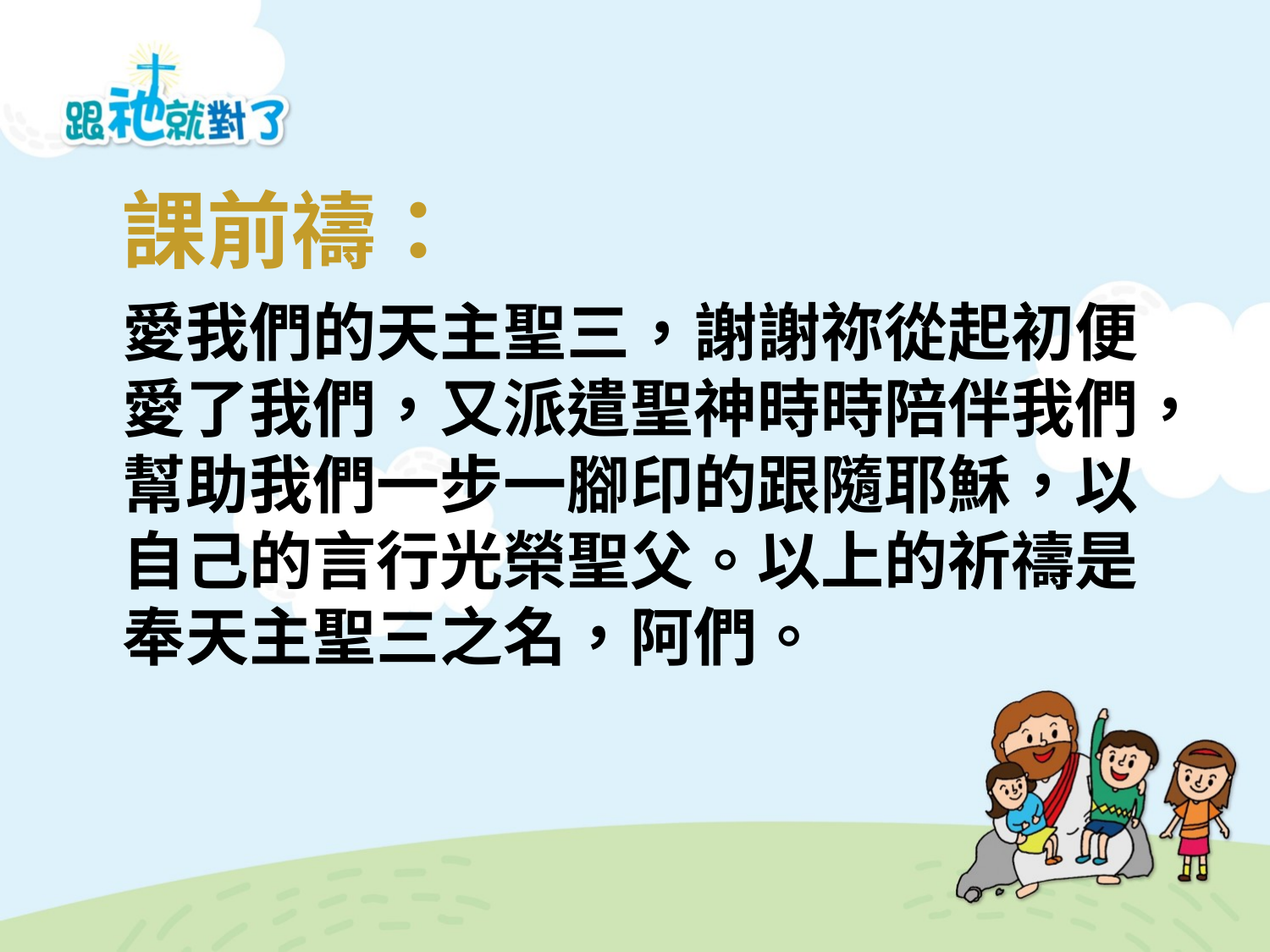

課前禱：
愛我們的天主聖三，謝謝祢從起初便愛了我們，又派遣聖神時時陪伴我們，幫助我們一步一腳印的跟隨耶穌，以自己的言行光榮聖父。以上的祈禱是奉天主聖三之名，阿們。